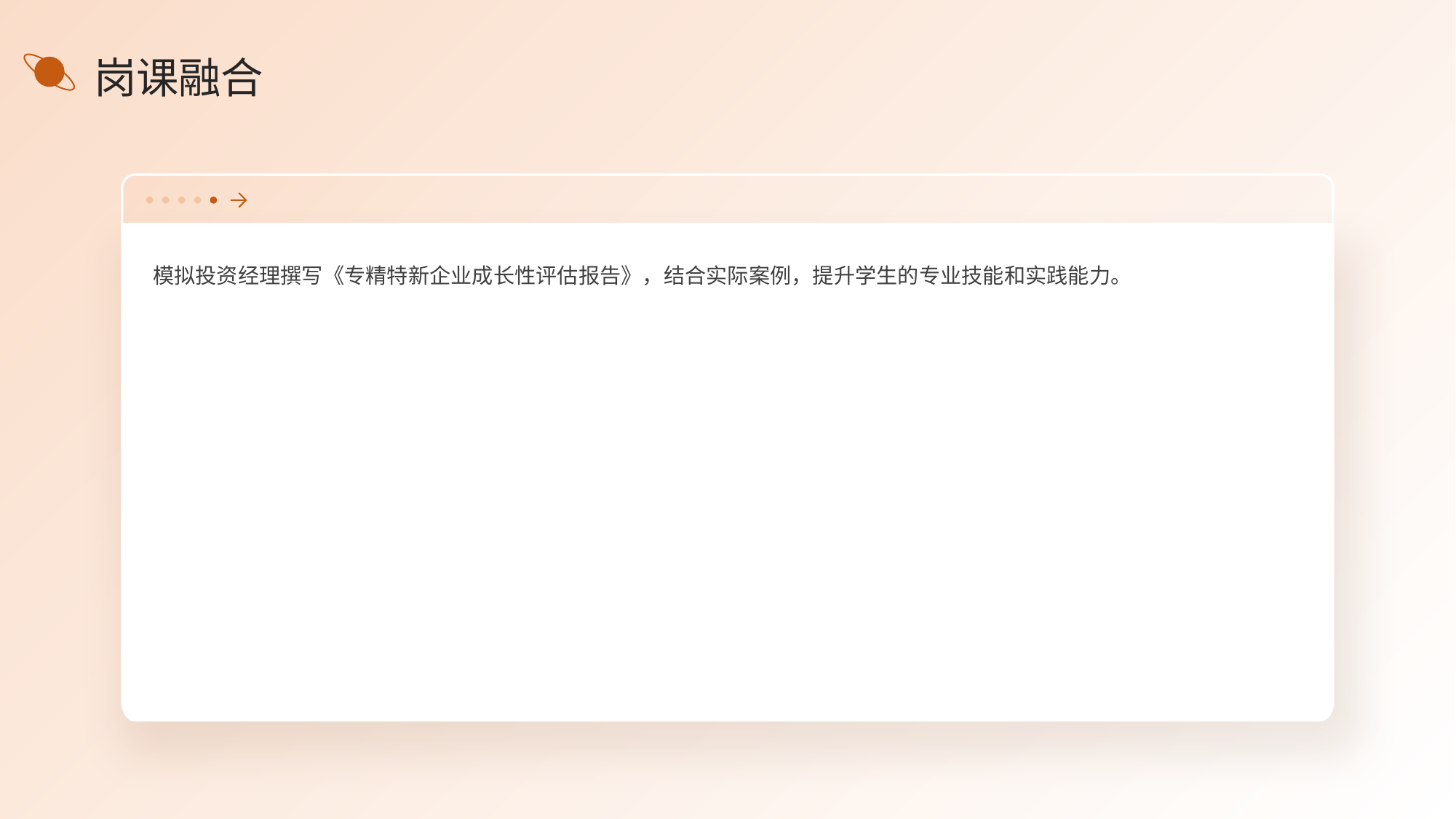

岗课融合

模拟投资经理撰写《专精特新企业成长性评估报告》，结合实际案例，提升学生的专业技能和实践能力。